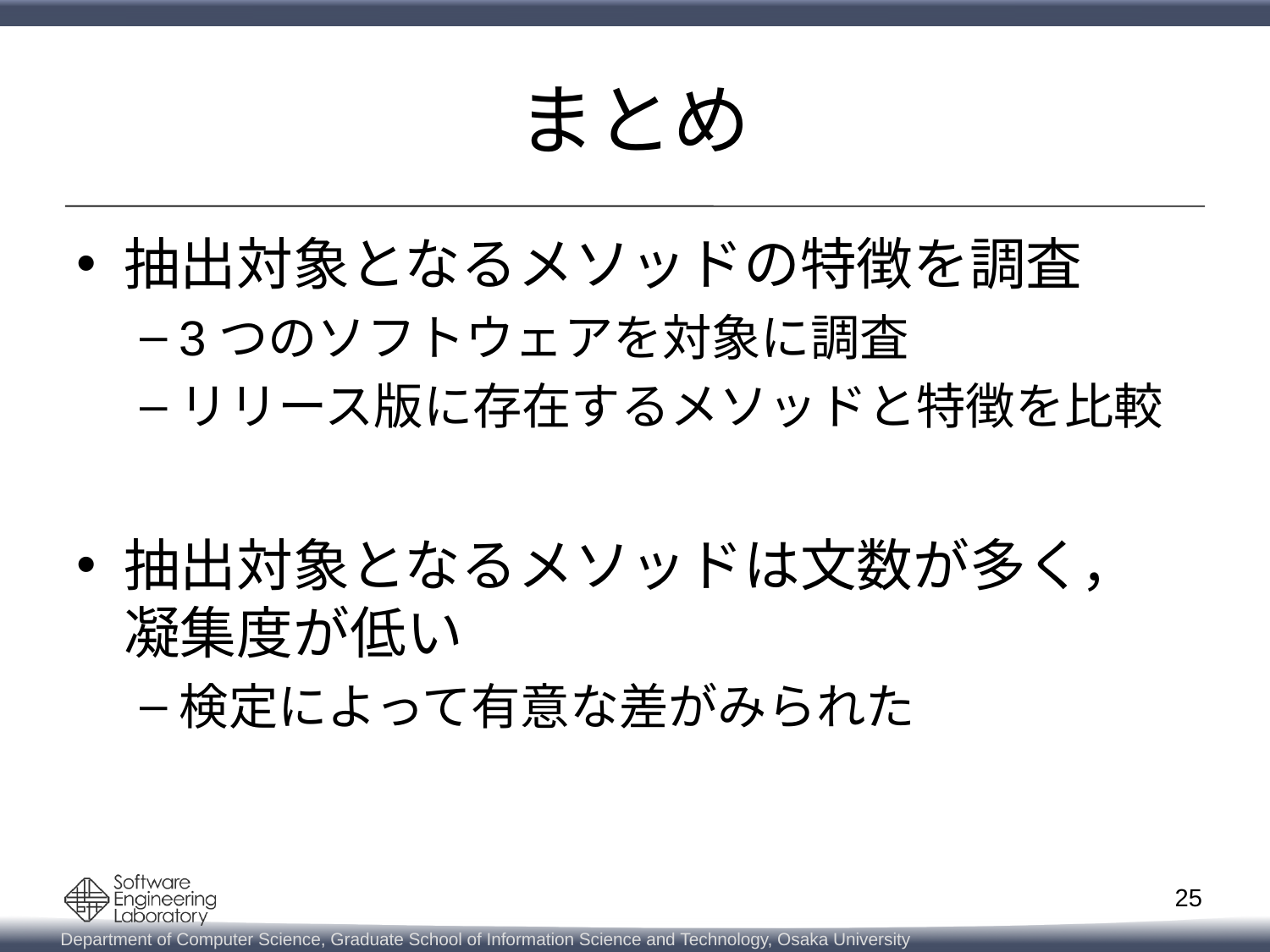

# まとめ
抽出対象となるメソッドの特徴を調査
3つのソフトウェアを対象に調査
リリース版に存在するメソッドと特徴を比較

抽出対象となるメソッドは文数が多く，凝集度が低い
検定によって有意な差がみられた
25